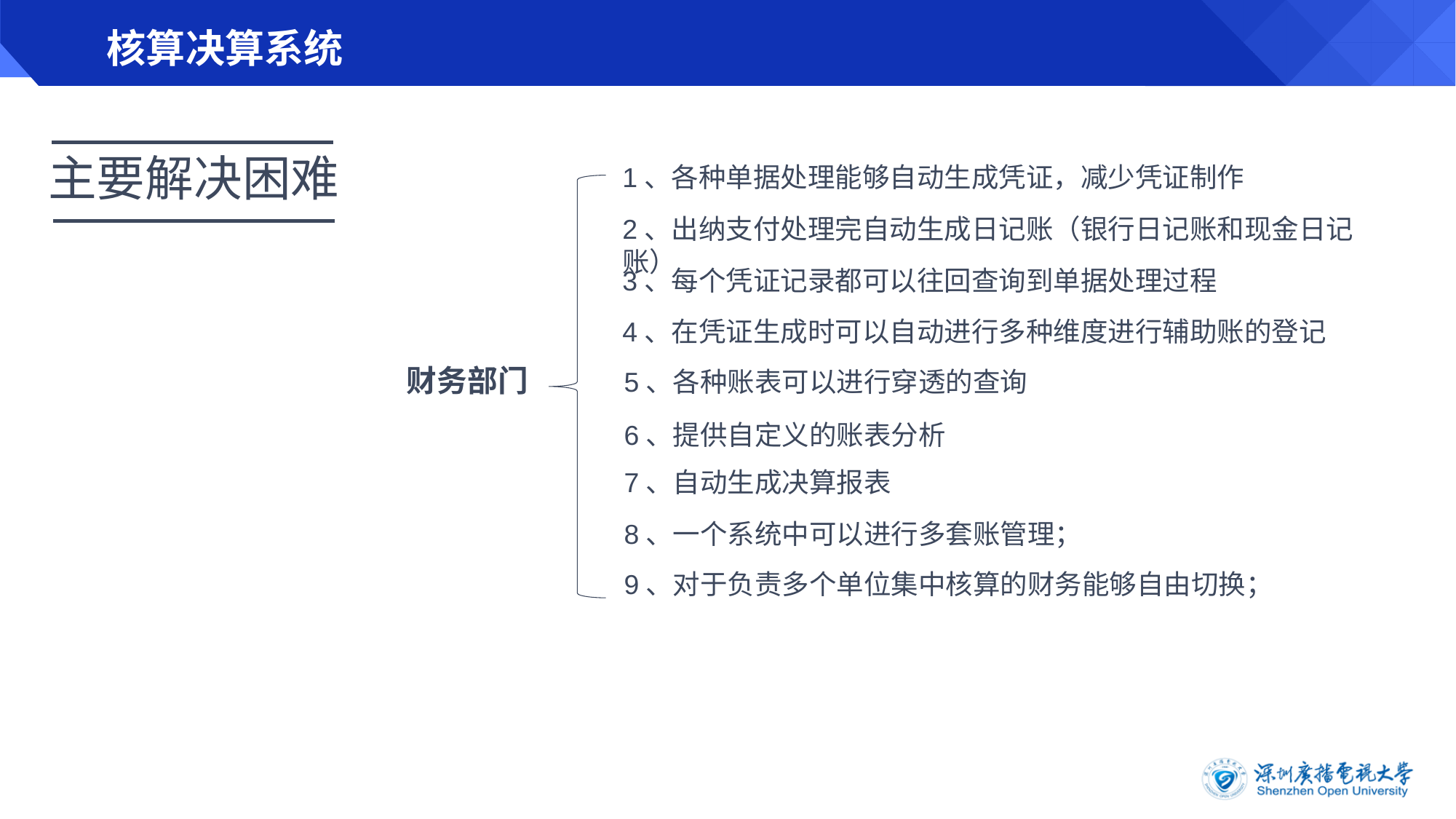

核算决算系统
主要解决困难
1、各种单据处理能够自动生成凭证，减少凭证制作

2、出纳支付处理完自动生成日记账（银行日记账和现金日记账）
3、每个凭证记录都可以往回查询到单据处理过程
4、在凭证生成时可以自动进行多种维度进行辅助账的登记
财务部门
5、各种账表可以进行穿透的查询
6、提供自定义的账表分析
7、自动生成决算报表
8、一个系统中可以进行多套账管理；
9、对于负责多个单位集中核算的财务能够自由切换；